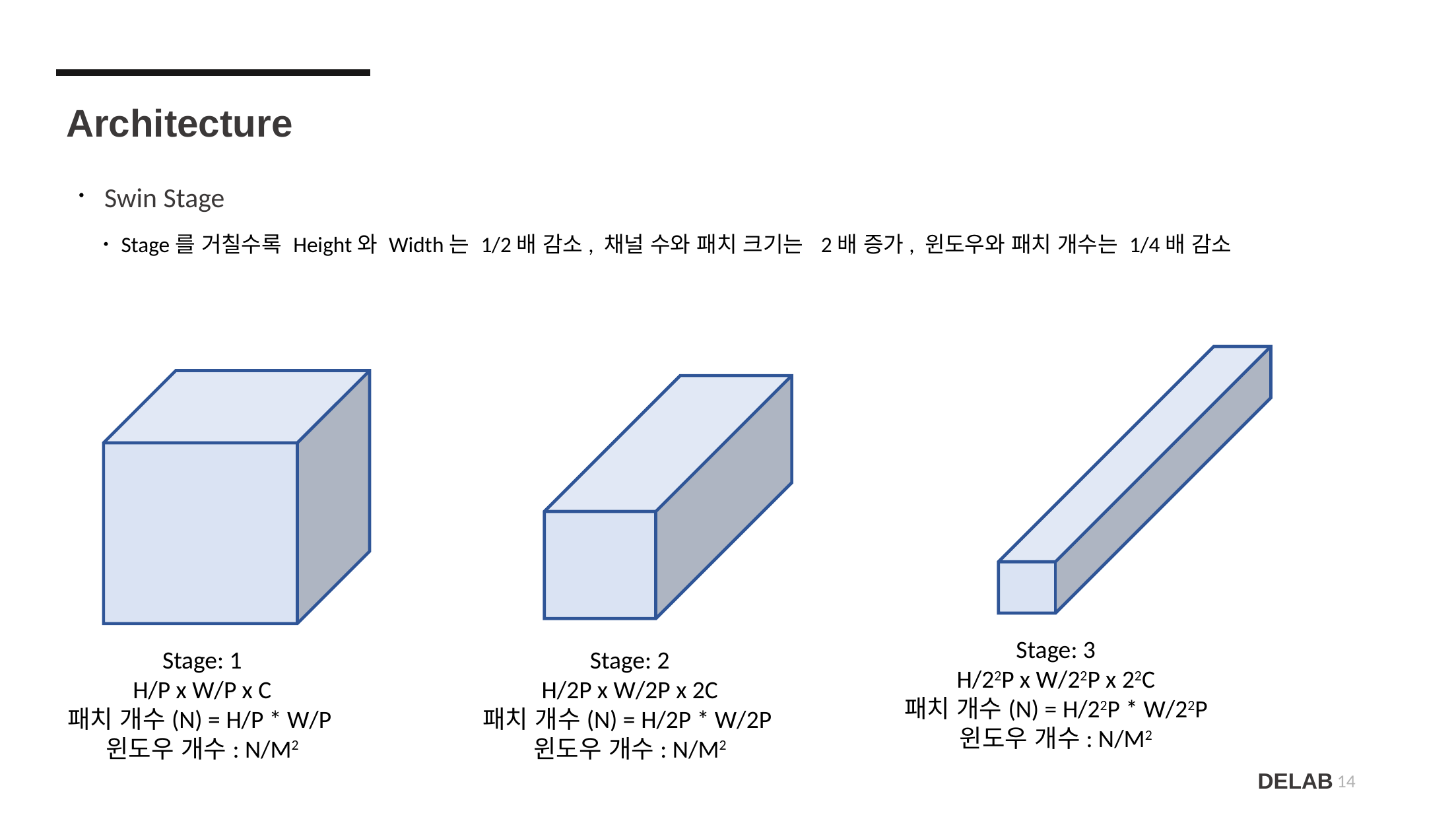

Architecture

ㆍSwin Stage

    ㆍStage를 거칠수록 Height와 Width는 1/2배 감소, 채널 수와 패치 크기는  2배 증가, 윈도우와 패치 개수는 1/4배 감소

Stage: 3
H/22P x W/22P x 22C
패치 개수(N) = H/22P * W/22P
윈도우 개수: N/M2
Stage: 1
H/P x W/P x C
패치 개수(N) = H/P * W/P
윈도우 개수: N/M2
Stage: 2
H/2P x W/2P x 2C
패치 개수(N) = H/2P * W/2P
윈도우 개수: N/M2
14
DELAB